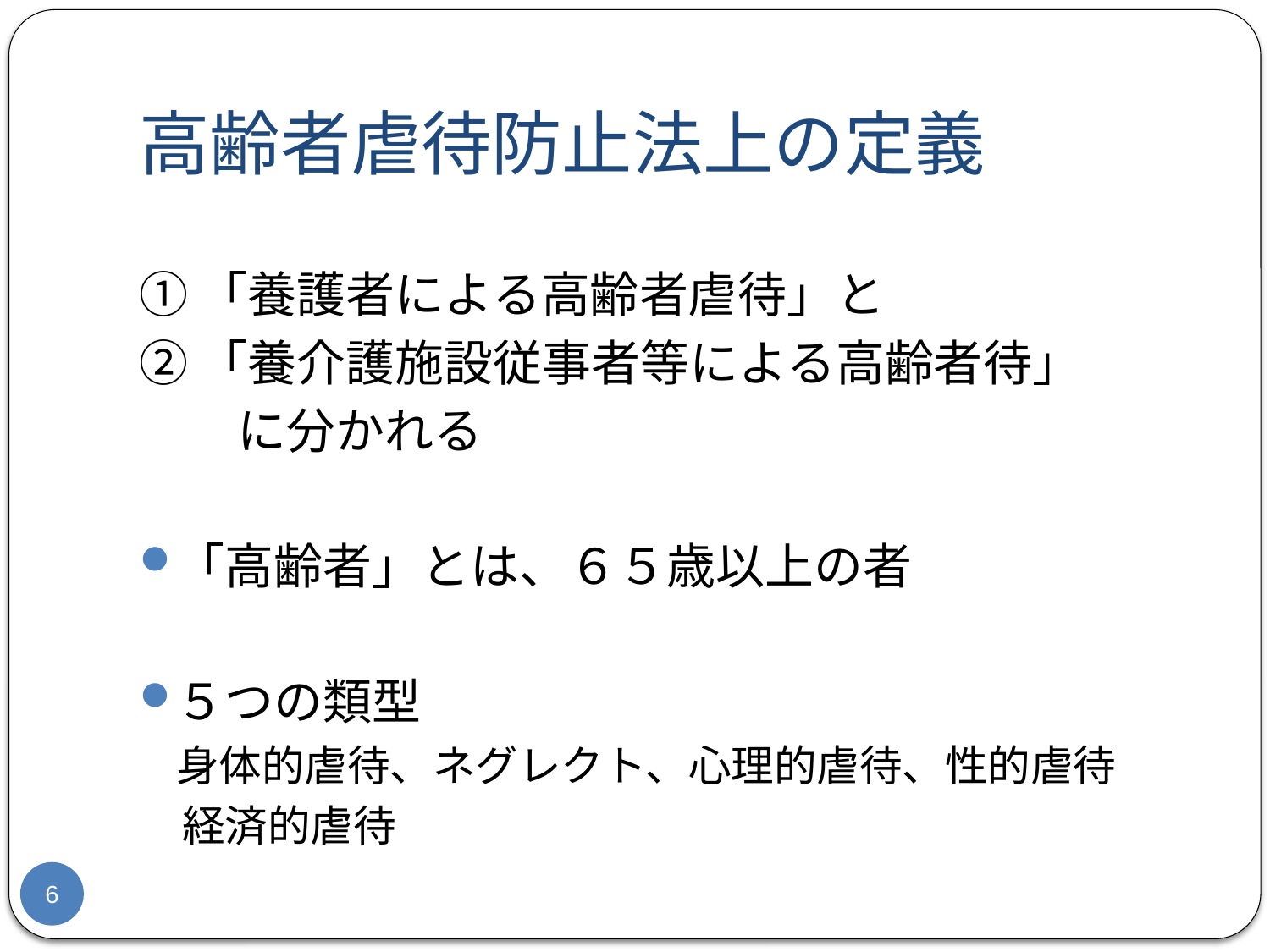

# 高齢者虐待防止法上の定義

①「養護者による高齢者虐待」と
②「養介護施設従事者等による高齢者待」
　　に分かれる

「高齢者」とは、６５歳以上の者

５つの類型
　身体的虐待、ネグレクト、心理的虐待、性的虐待
　経済的虐待

6